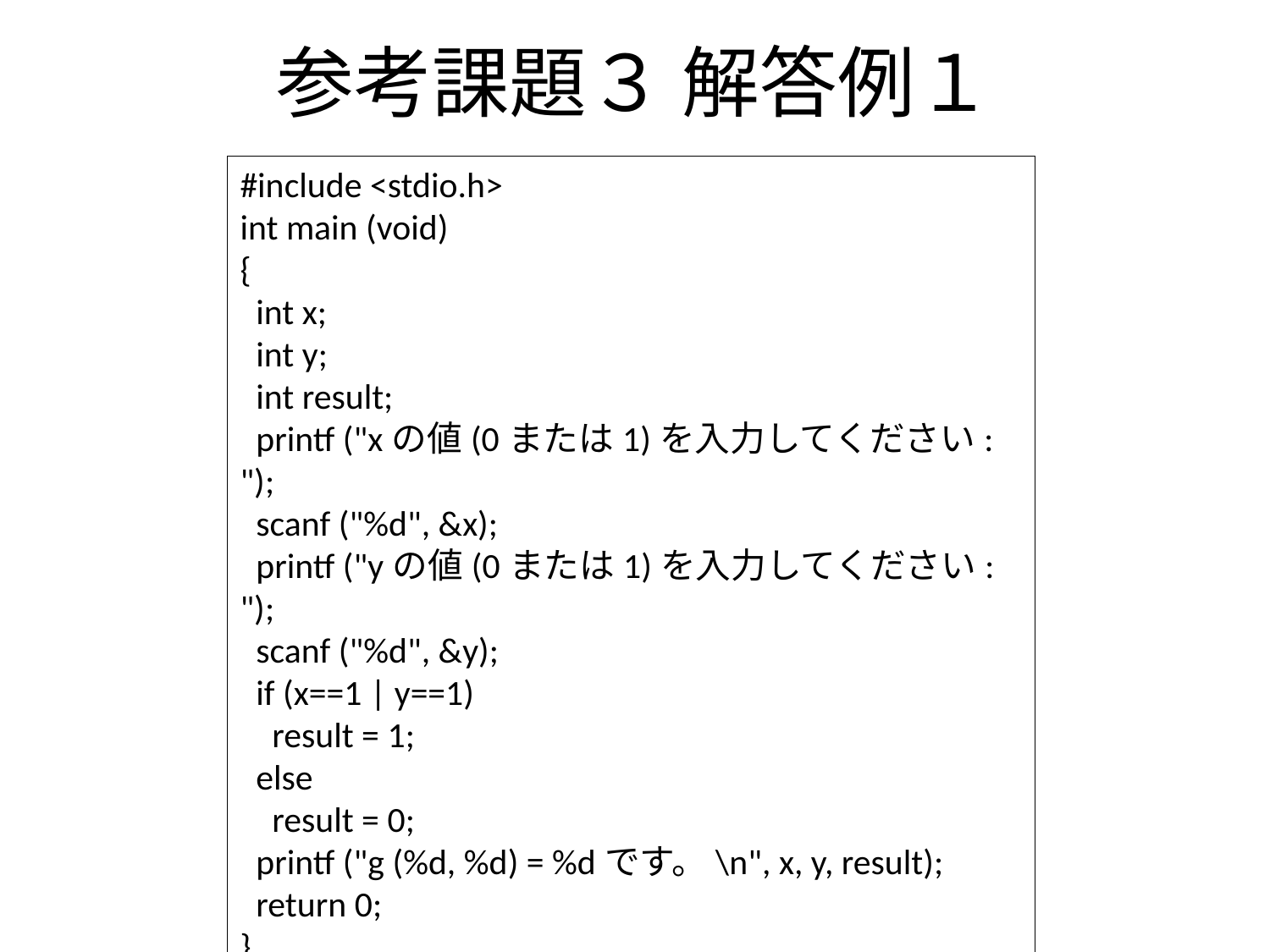

# 参考課題３ 解答例１
#include <stdio.h>
int main (void)
{
  int x;
  int y;
  int result;
  printf ("xの値(0または1)を入力してください: ");
  scanf ("%d", &x);
  printf ("yの値(0または1)を入力してください: ");
  scanf ("%d", &y);
  if (x==1 | y==1)
    result = 1;
  else
    result = 0;
  printf ("g (%d, %d) = %dです。\n", x, y, result);
  return 0;
}